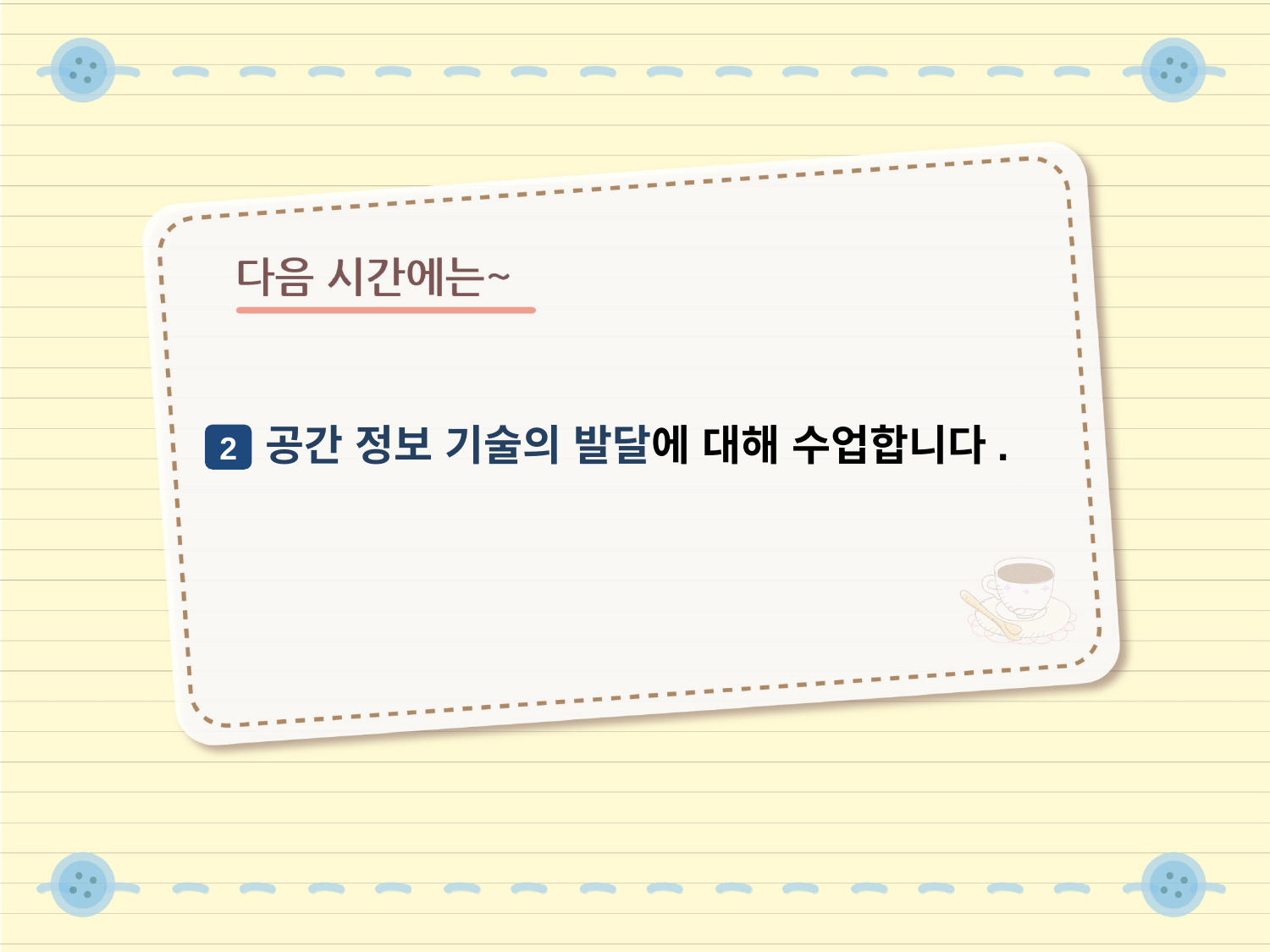

공간 정보 기술의 발달에 대해 수업합니다.
2